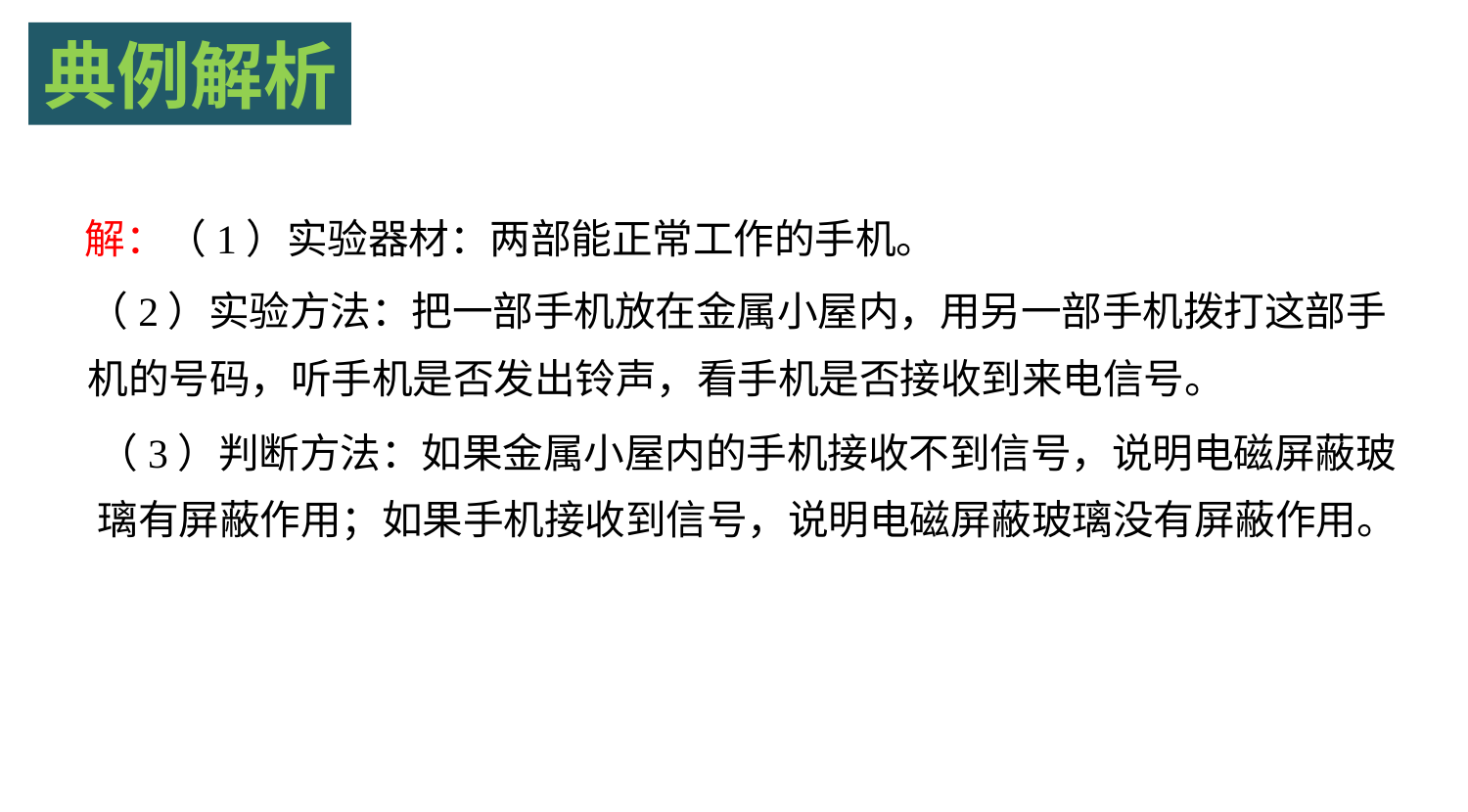

典例解析
解：（1）实验器材：两部能正常工作的手机。
（2）实验方法：把一部手机放在金属小屋内，用另一部手机拨打这部手

机的号码，听手机是否发出铃声，看手机是否接收到来电信号。
（3）判断方法：如果金属小屋内的手机接收不到信号，说明电磁屏蔽玻

璃有屏蔽作用；如果手机接收到信号，说明电磁屏蔽玻璃没有屏蔽作用。